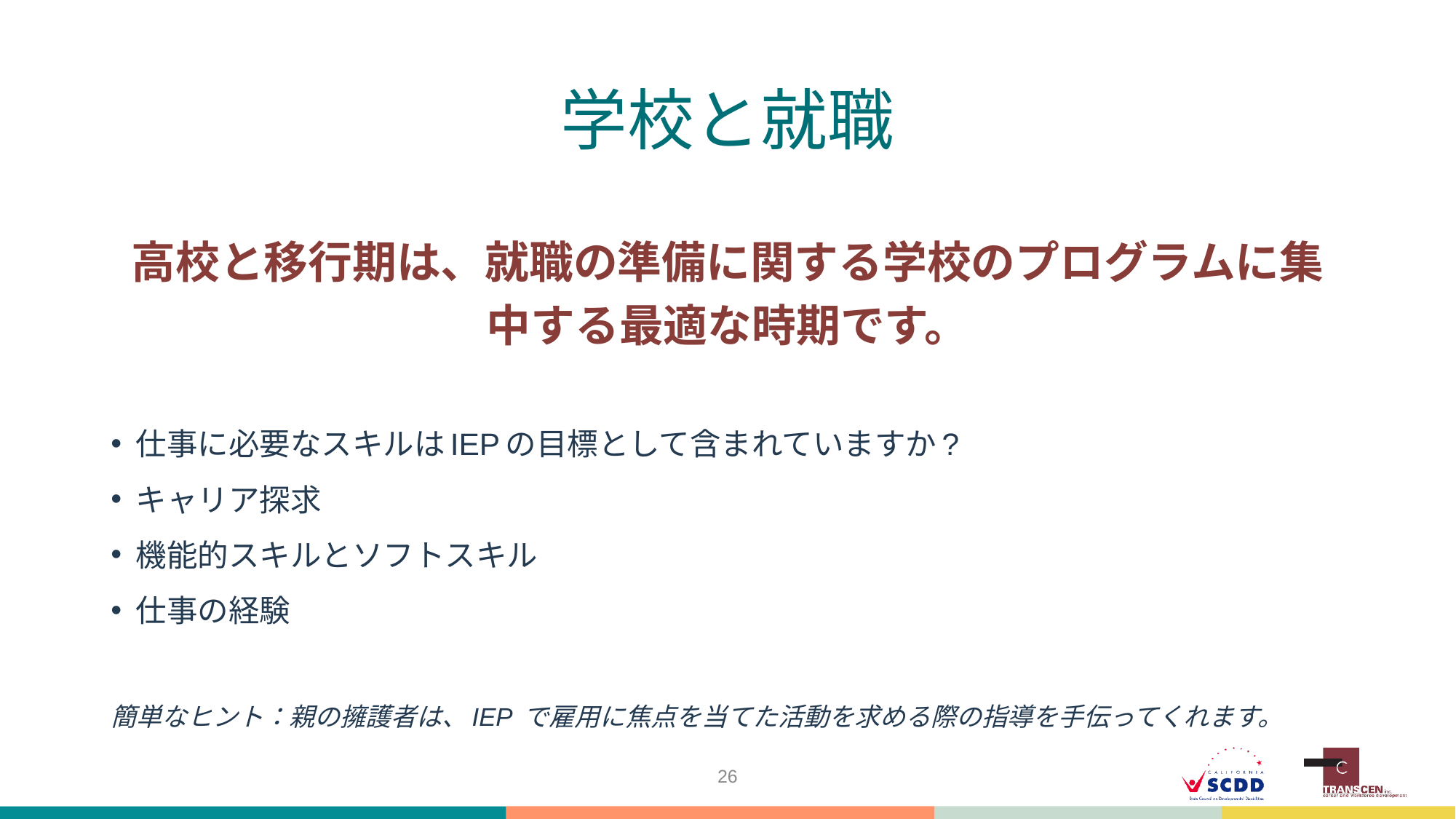

# 学校と就職
高校と移行期は、就職の準備に関する学校のプログラムに集中する最適な時期です。

仕事に必要なスキルはIEPの目標として含まれていますか?
キャリア探求
機能的スキルとソフトスキル
仕事の経験

簡単なヒント：親の擁護者は、IEP で雇用に焦点を当てた活動を求める際の指導を手伝ってくれます。
26